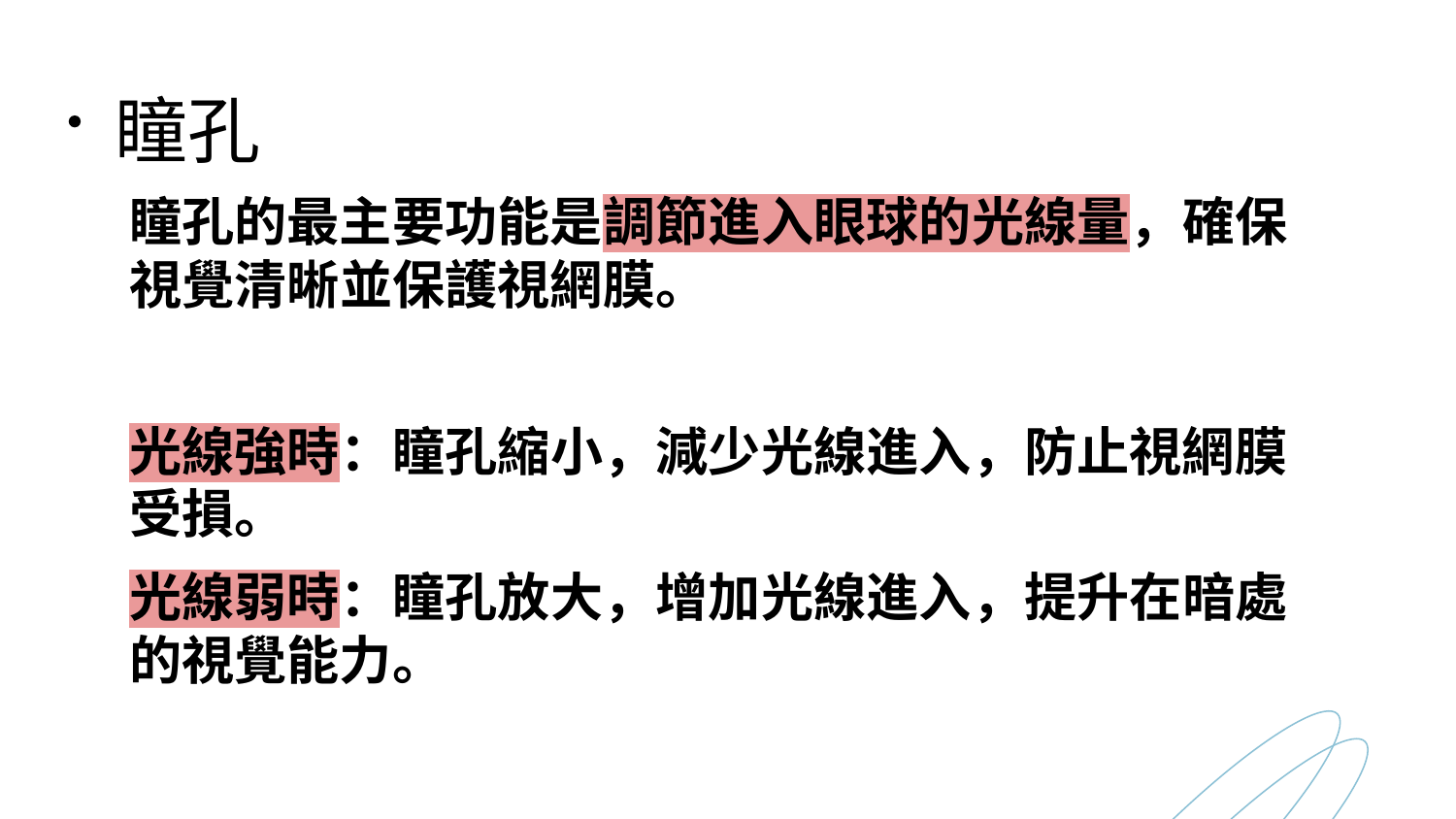

# 瞳孔
瞳孔的最主要功能是調節進入眼球的光線量，確保視覺清晰並保護視網膜。

光線強時：瞳孔縮小，減少光線進入，防止視網膜受損。
光線弱時：瞳孔放大，增加光線進入，提升在暗處的視覺能力。